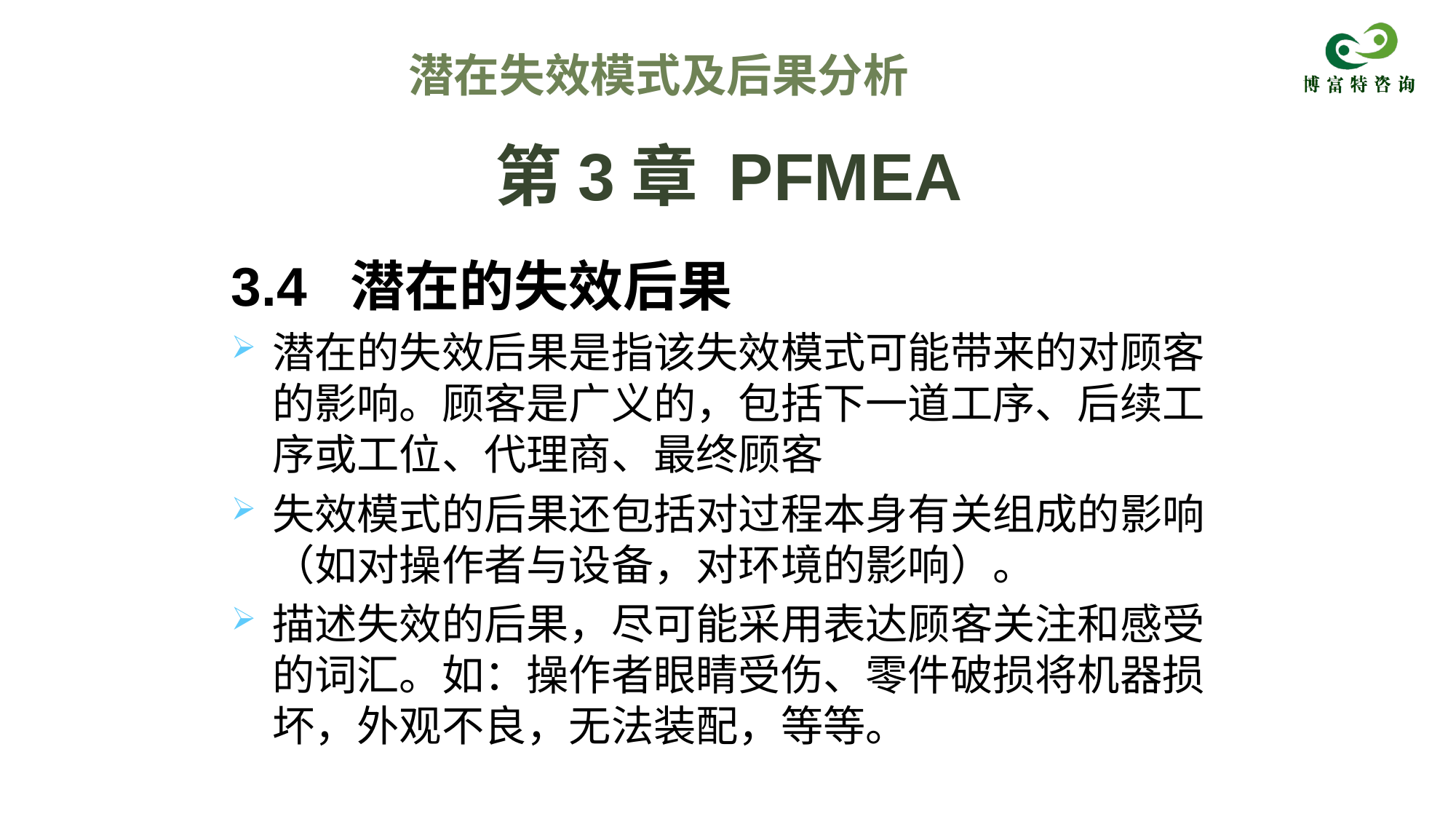

潜在失效模式及后果分析
# 第3章 PFMEA
3.4  潜在的失效后果
潜在的失效后果是指该失效模式可能带来的对顾客的影响。顾客是广义的，包括下一道工序、后续工序或工位、代理商、最终顾客
失效模式的后果还包括对过程本身有关组成的影响（如对操作者与设备，对环境的影响）。
描述失效的后果，尽可能采用表达顾客关注和感受的词汇。如：操作者眼睛受伤、零件破损将机器损坏，外观不良，无法装配，等等。
43